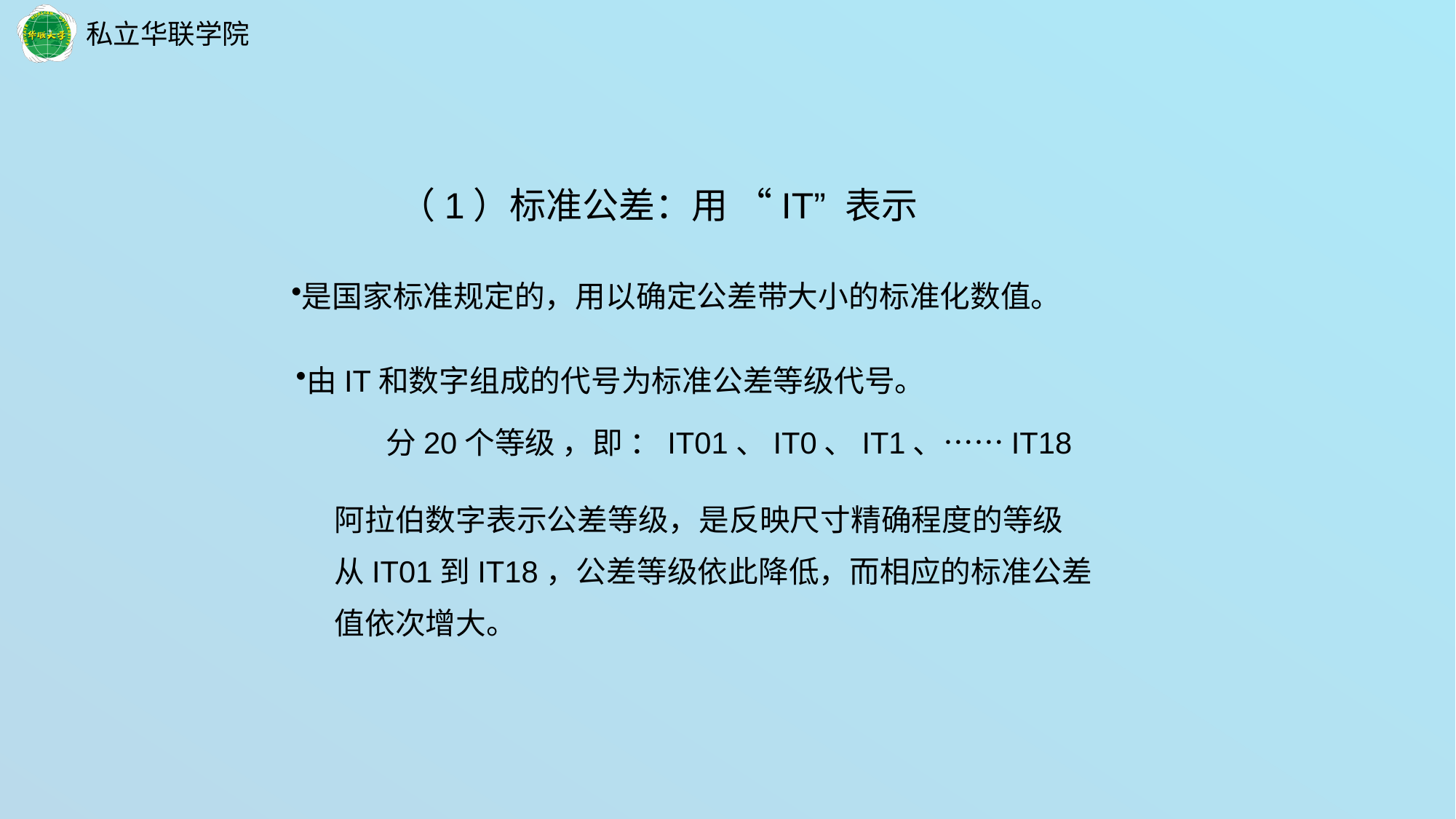

（1）标准公差：用 “IT” 表示
是国家标准规定的，用以确定公差带大小的标准化数值。
由IT和数字组成的代号为标准公差等级代号。
分20个等级 ，即 ：IT01、IT0、IT1、……IT18
阿拉伯数字表示公差等级，是反映尺寸精确程度的等级
从IT01到IT18，公差等级依此降低，而相应的标准公差
值依次增大。